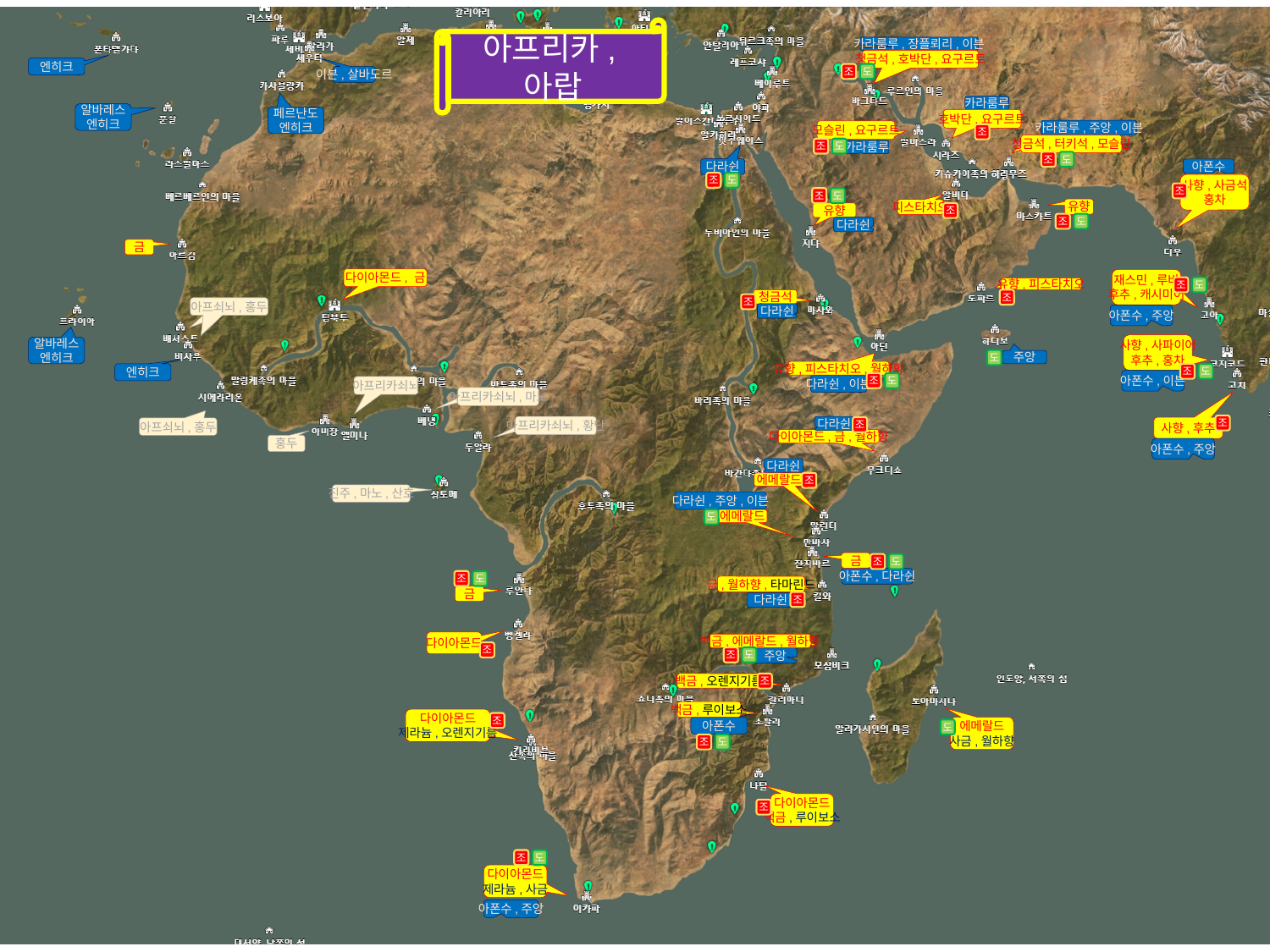

아프리카,아랍
카라룸루,장플뢰리,이븐
청금석,호박단,요구르트
엔히크
조
도
이븐,살바도르
카라룸루
알바레스
엔히크
페르난도
엔히크
호박단,요구르트
카라룸루,주앙,이븐
모슬린,요구르트
조
청금석,터키석,모슬린
조
도
카라룸루
조
도
다라쉰
아폰수
조
도
사향,사금석
홍차
조
조
도
유향
피스타치오
유향
조
조
도
다라쉰
금
다이아몬드, 금
재스민,루비
후추,캐시미어
조
도
유향,피스타치오
조
청금석
조
아프쇠뇌,홍두
아프쇠뇌,홍두
다라쉰
아폰수,주앙
사향,사파이어
후추,홍차
알바레스
엔히크
도
주앙
유향,피스타치오,월하향
엔히크
조
도
아폰수,이븐
조
도
다라쉰,이븐
아프리카쇠뇌
아프리카쇠뇌,마노
조
도
조
아프리카쇠뇌,황단
다라쉰
조
사향,후추
아프쇠뇌,홍두
다이아몬드,금,월하향
홍두
아폰수,주앙
다라쉰
조
에메랄드
진주,마노,산호
다라쉰,주앙,이븐
도
에메랄드
금
조
도
아폰수,다라쉰
조
도
금,월하향,타마린드
금
조
다라쉰
다이아몬드
백금,에메랄드,월하향
조
조
도
주앙
조
백금,오렌지기름
백금,루이보소
다이아몬드
제라늄,오렌지기름
조
아폰수
에메랄드
사금,월하향
도
조
도
다이아몬드
백금,루이보소
조
조
도
다이아몬드
제라늄,사금
아폰수,주앙